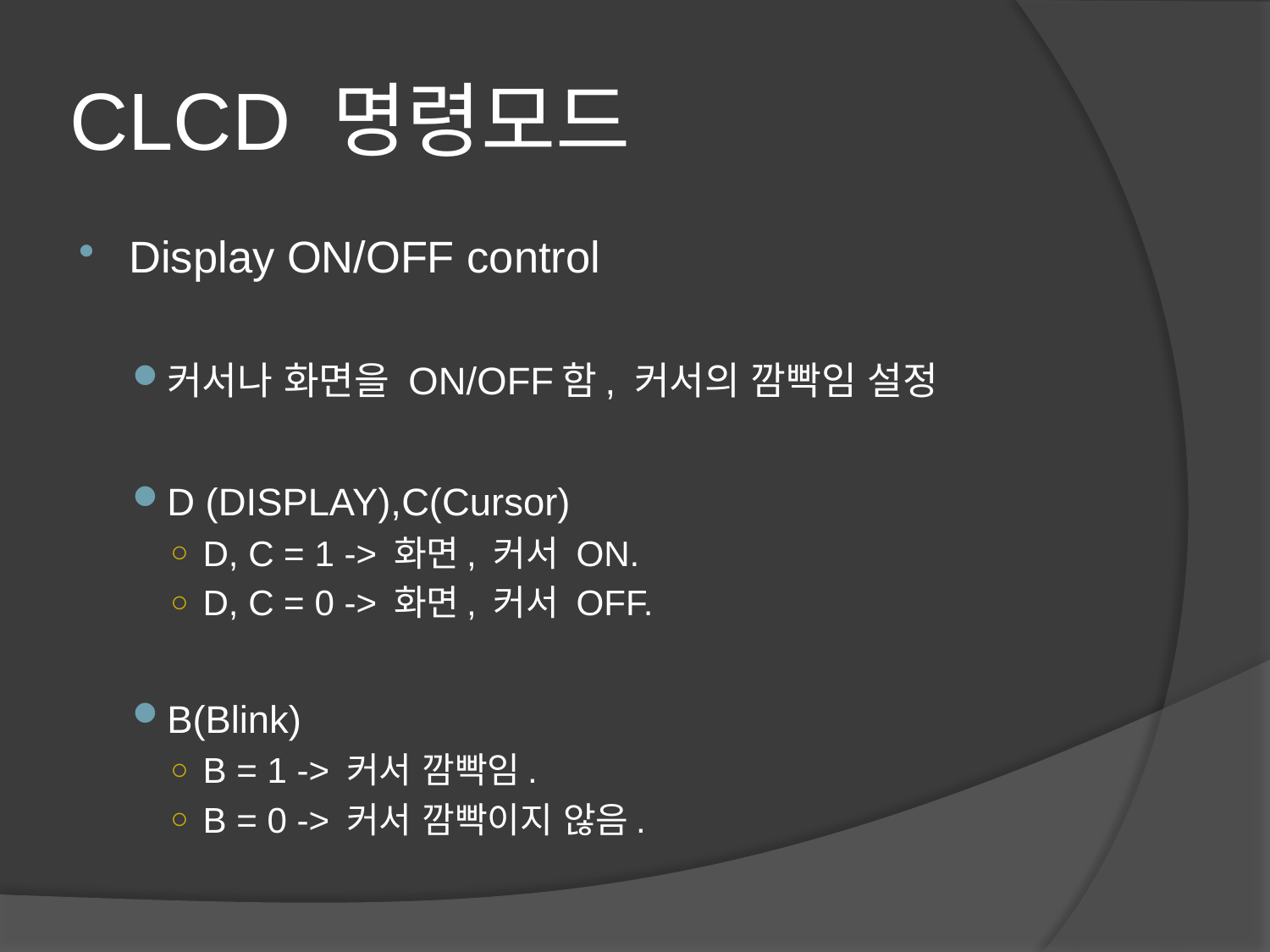

# CLCD 명령모드
Display ON/OFF control

커서나 화면을 ON/OFF함, 커서의 깜빡임 설정

D (DISPLAY),C(Cursor)
D, C = 1 -> 화면, 커서 ON.
D, C = 0 -> 화면, 커서 OFF.

B(Blink)
B = 1 -> 커서 깜빡임.
B = 0 -> 커서 깜빡이지 않음.